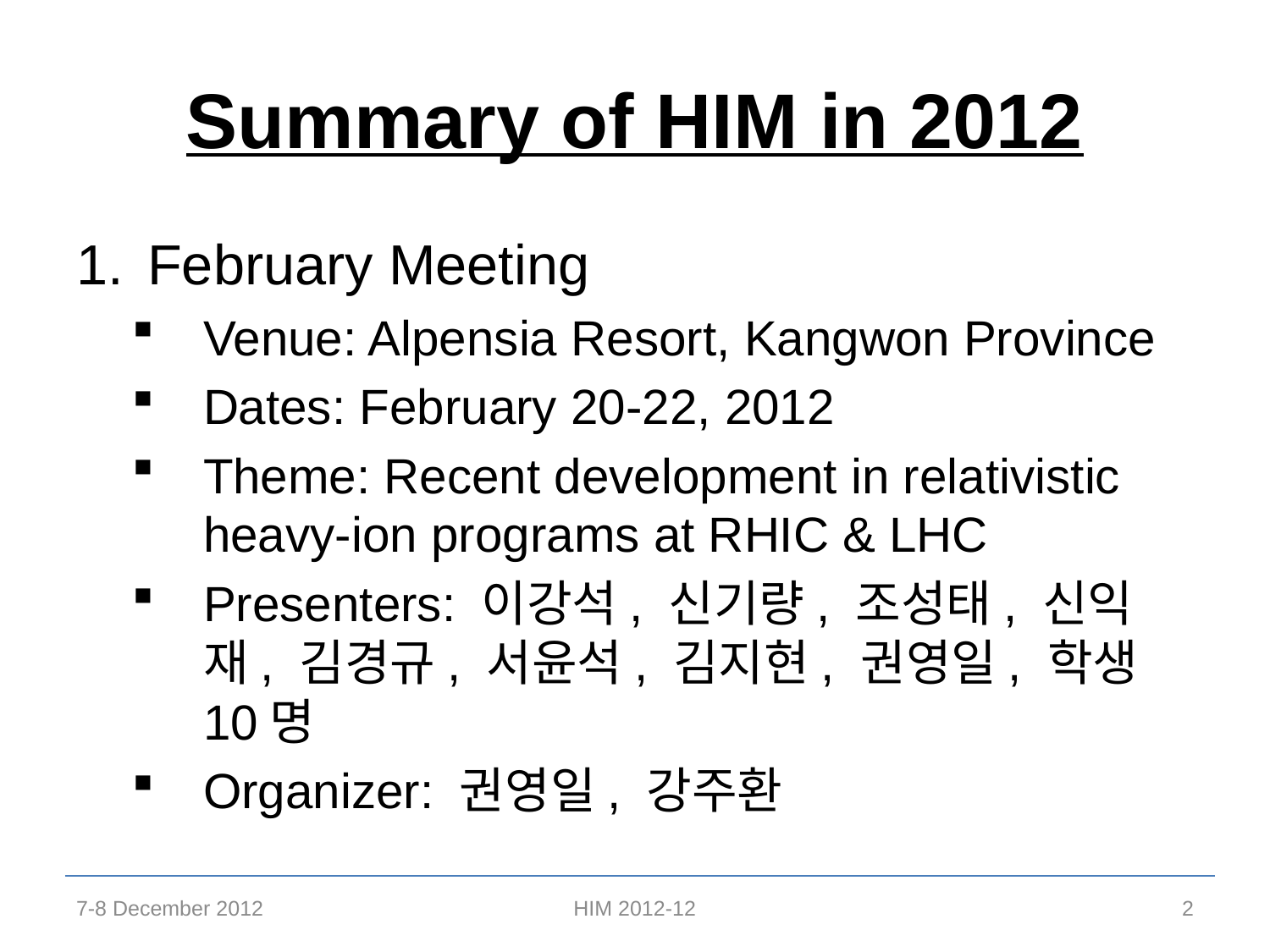

# Summary of HIM in 2012
February Meeting
Venue: Alpensia Resort, Kangwon Province
Dates: February 20-22, 2012
Theme: Recent development in relativistic heavy-ion programs at RHIC & LHC
Presenters: 이강석, 신기량, 조성태, 신익재, 김경규, 서윤석, 김지현, 권영일, 학생 10명
Organizer: 권영일, 강주환
7-8 December 2012
HIM 2012-12
2